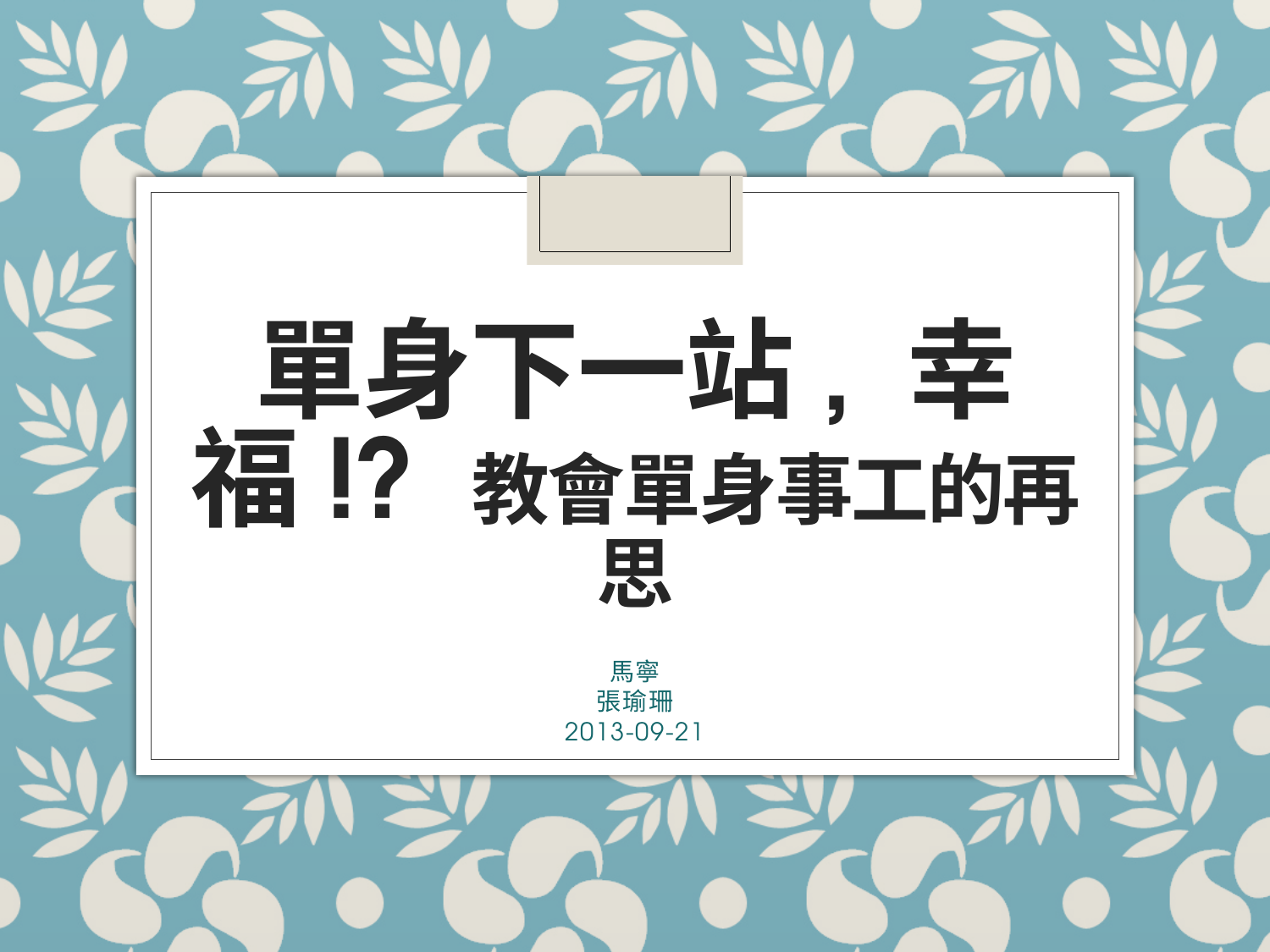

# 單身下一站, 幸福!? 教會單身事工的再思
馬寧
張瑜珊
2013-09-21